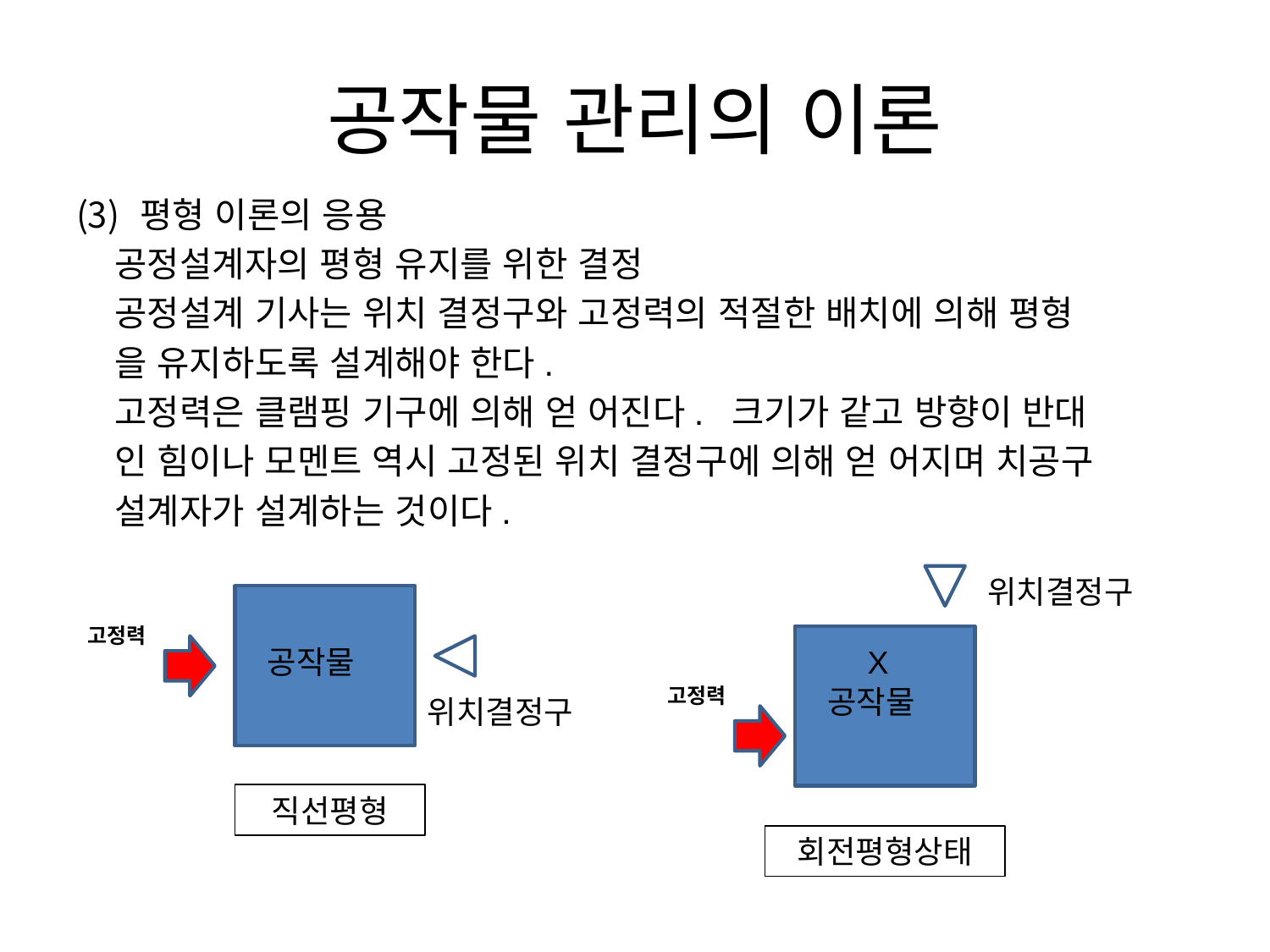

# 공작물 관리의 이론
평형 이론의 응용
   공정설계자의 평형 유지를 위한 결정
   공정설계 기사는 위치 결정구와 고정력의 적절한 배치에 의해 평형
   을 유지하도록 설계해야 한다.
   고정력은 클램핑 기구에 의해 얻 어진다.  크기가 같고 방향이 반대
   인 힘이나 모멘트 역시 고정된 위치 결정구에 의해 얻 어지며 치공구
   설계자가 설계하는 것이다.

위치결정구

고정력

공작물

X
고정력
공작물
위치결정구

직선평형
회전평형상태